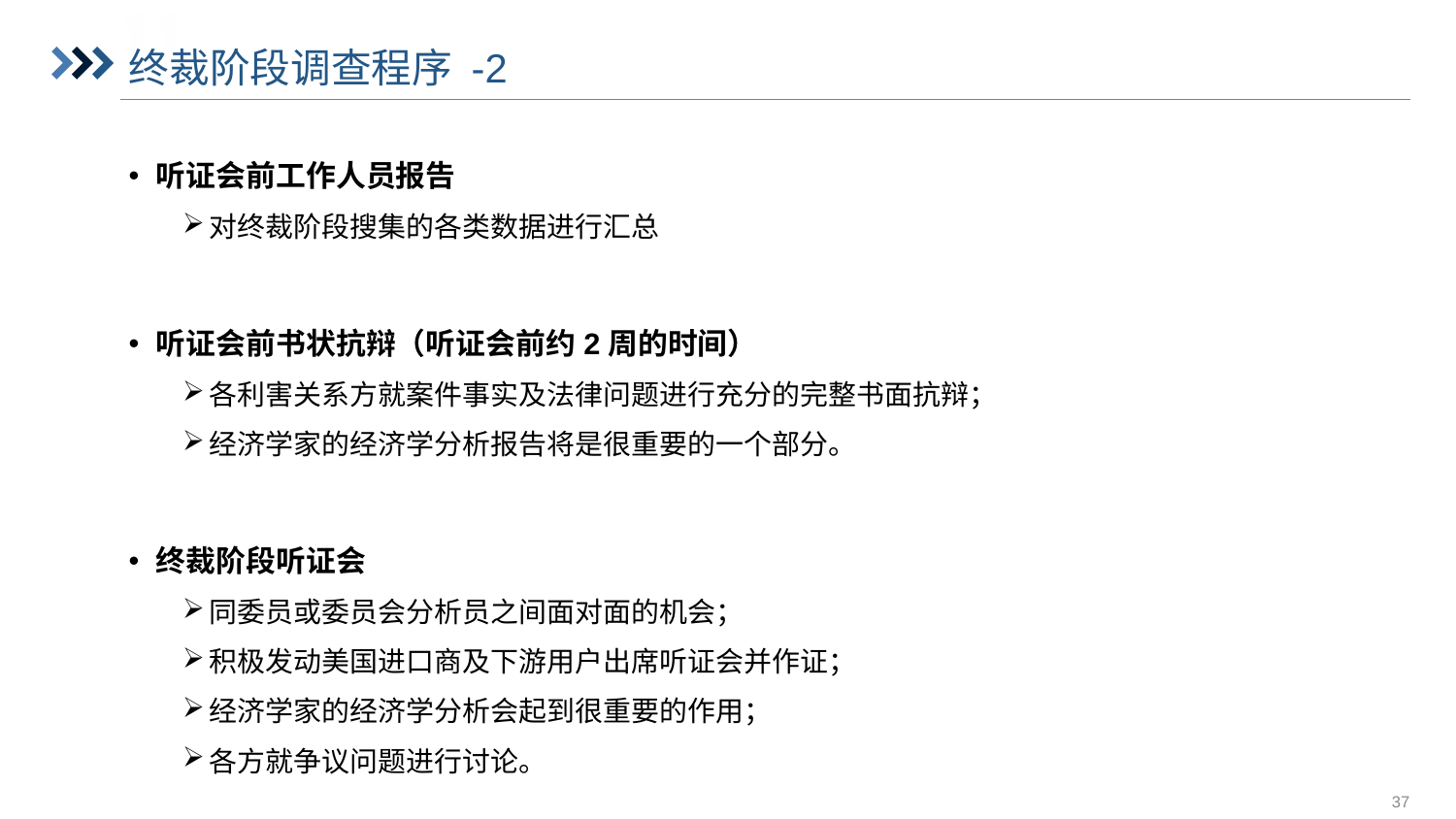

# 终裁阶段调查程序 -2
听证会前工作人员报告
对终裁阶段搜集的各类数据进行汇总

听证会前书状抗辩（听证会前约2周的时间）
各利害关系方就案件事实及法律问题进行充分的完整书面抗辩；
经济学家的经济学分析报告将是很重要的一个部分。

终裁阶段听证会
同委员或委员会分析员之间面对面的机会；
积极发动美国进口商及下游用户出席听证会并作证；
经济学家的经济学分析会起到很重要的作用；
各方就争议问题进行讨论。

37